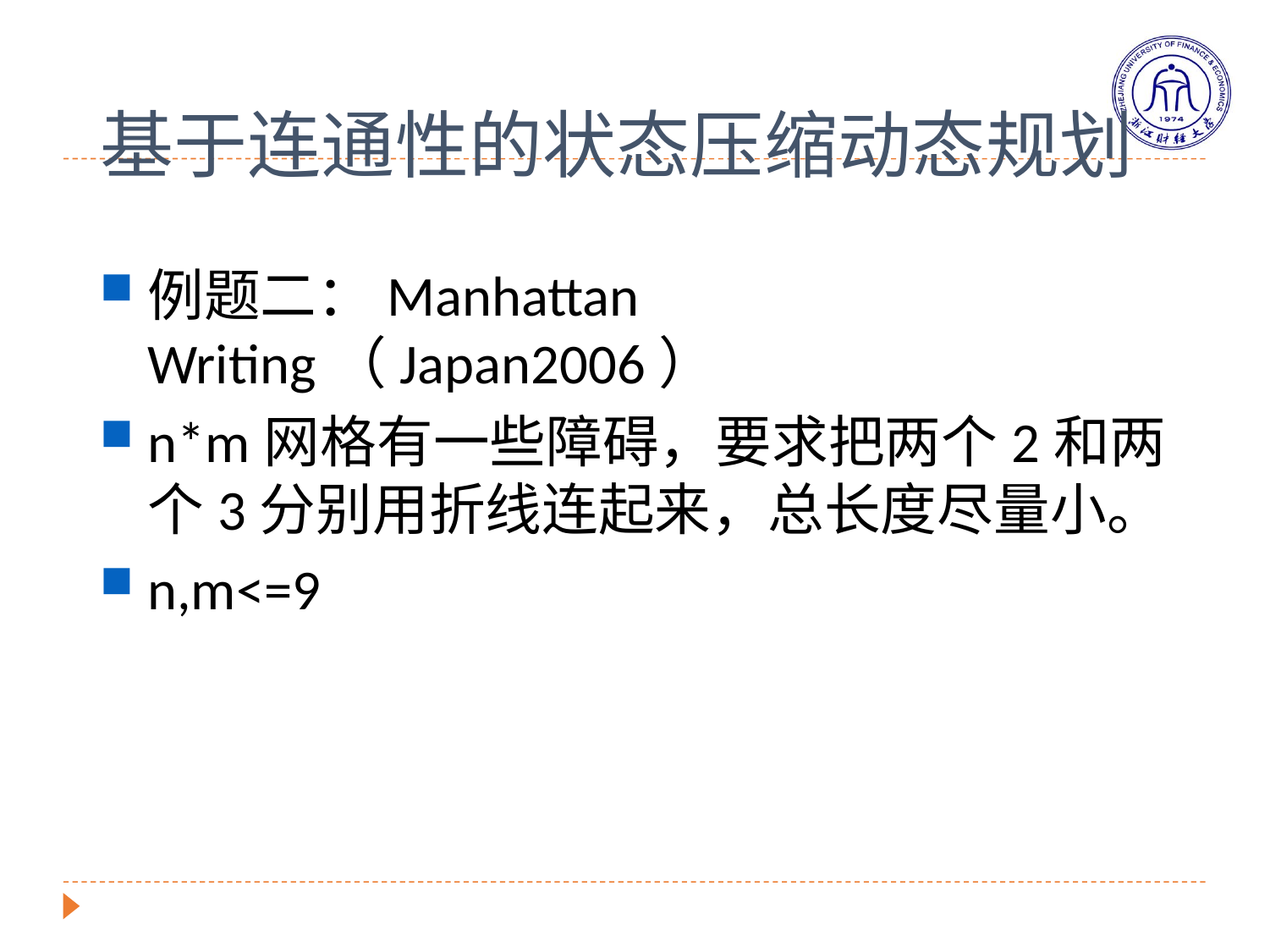

# 基于连通性的状态压缩动态规划
例题二：Manhattan Writing（Japan2006）
n*m网格有一些障碍，要求把两个2和两个3分别用折线连起来，总长度尽量小。
n,m<=9